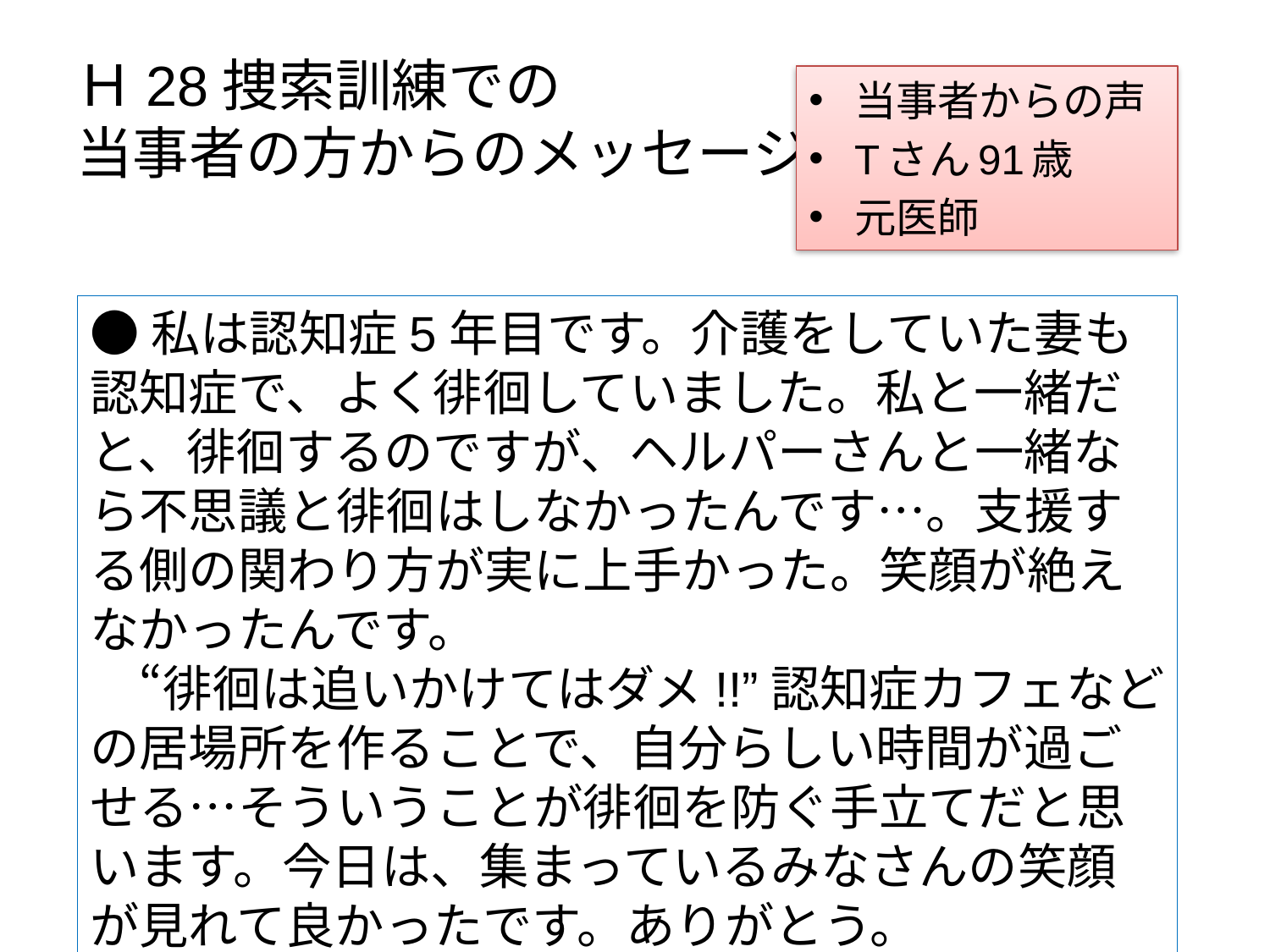

# Ｈ28捜索訓練での 当事者の方からのメッセージ
当事者からの声
Tさん91歳
元医師
●私は認知症5年目です。介護をしていた妻も認知症で、よく徘徊していました。私と一緒だと、徘徊するのですが、ヘルパーさんと一緒なら不思議と徘徊はしなかったんです…。支援する側の関わり方が実に上手かった。笑顔が絶えなかったんです。
　“徘徊は追いかけてはダメ!!”認知症カフェなどの居場所を作ることで、自分らしい時間が過ごせる…そういうことが徘徊を防ぐ手立てだと思います。今日は、集まっているみなさんの笑顔が見れて良かったです。ありがとう。